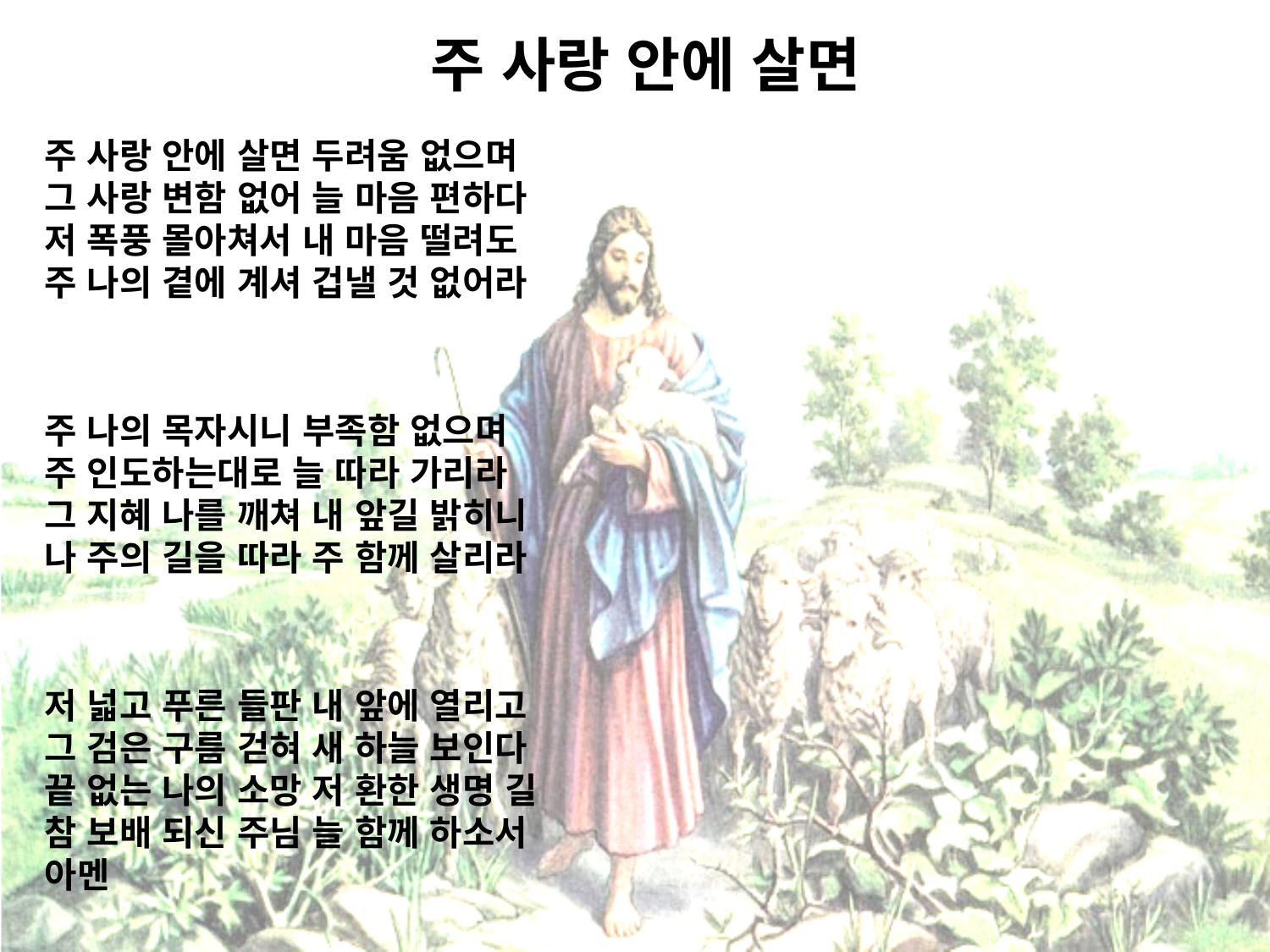

# 주 사랑 안에 살면
주 사랑 안에 살면 두려움 없으며
그 사랑 변함 없어 늘 마음 편하다
저 폭풍 몰아쳐서 내 마음 떨려도
주 나의 곁에 계셔 겁낼 것 없어라

주 나의 목자시니 부족함 없으며
주 인도하는대로 늘 따라 가리라
그 지혜 나를 깨쳐 내 앞길 밝히니
나 주의 길을 따라 주 함께 살리라

저 넓고 푸른 들판 내 앞에 열리고
그 검은 구름 걷혀 새 하늘 보인다
끝 없는 나의 소망 저 환한 생명 길
참 보배 되신 주님 늘 함께 하소서  아멘